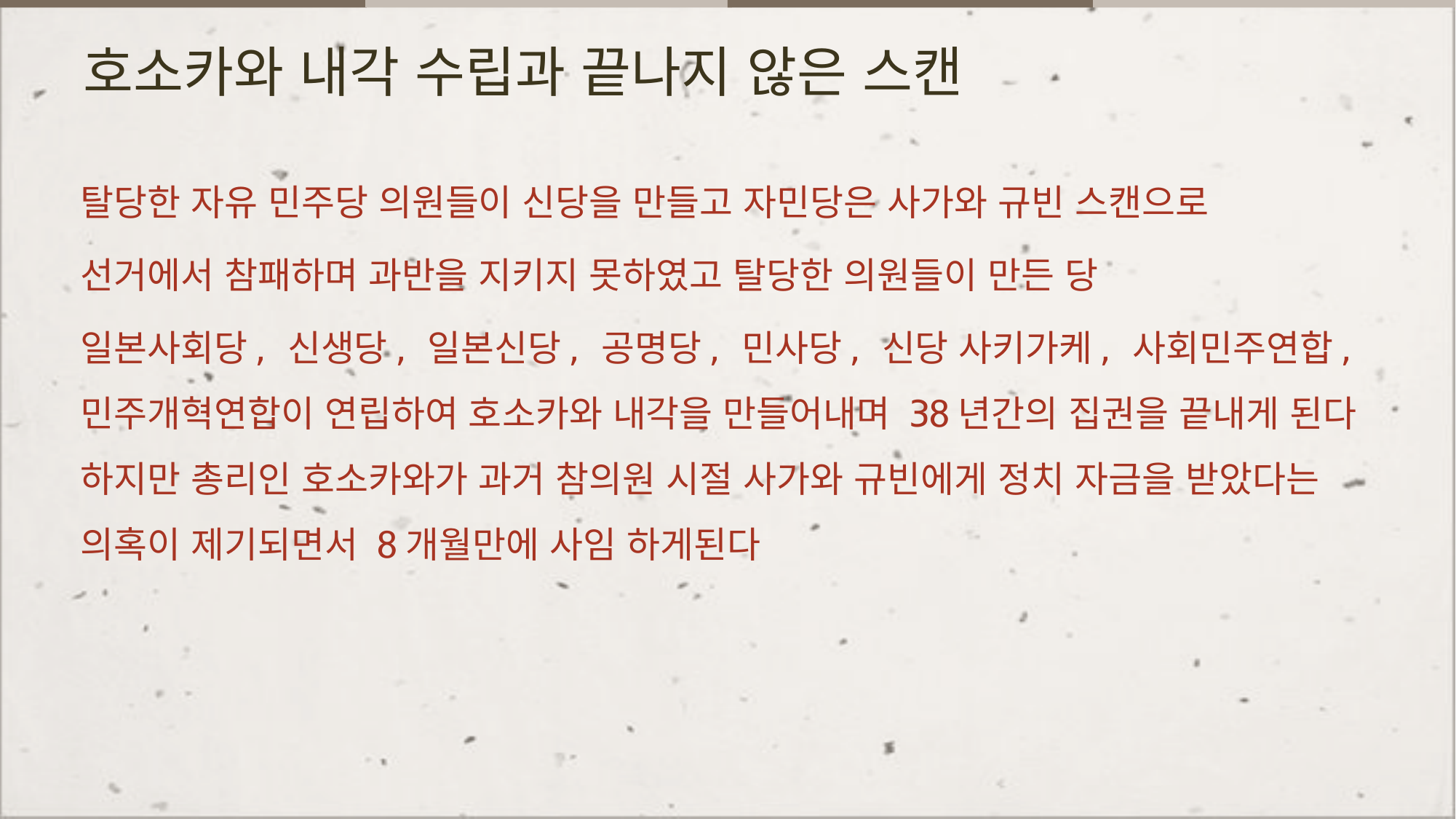

# 호소카와 내각 수립과 끝나지 않은 스캔
탈당한 자유 민주당 의원들이 신당을 만들고 자민당은 사가와 규빈 스캔으로
선거에서 참패하며 과반을 지키지 못하였고 탈당한 의원들이 만든 당
일본사회당, 신생당, 일본신당, 공명당, 민사당, 신당 사키가케, 사회민주연합, 민주개혁연합이 연립하여 호소카와 내각을 만들어내며 38년간의 집권을 끝내게 된다 하지만 총리인 호소카와가 과거 참의원 시절 사가와 규빈에게 정치 자금을 받았다는 의혹이 제기되면서 8개월만에 사임 하게된다